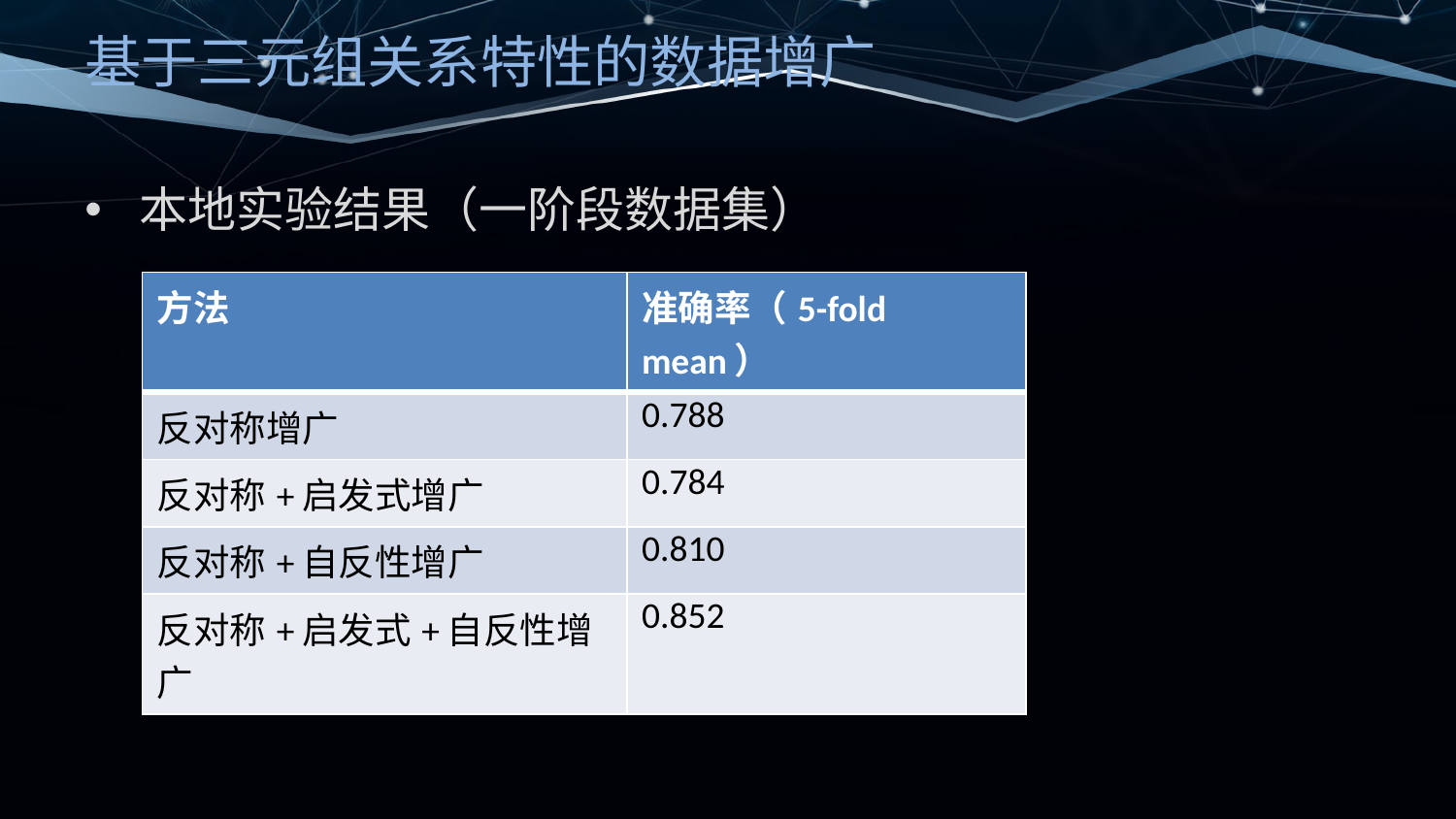

# 基于三元组关系特性的数据增广
本地实验结果（一阶段数据集）

| 方法 | 准确率（5-fold mean） |
| --- | --- |
| 反对称增广 | 0.788 |
| 反对称+启发式增广 | 0.784 |
| 反对称+自反性增广 | 0.810 |
| 反对称+启发式+自反性增广 | 0.852 |